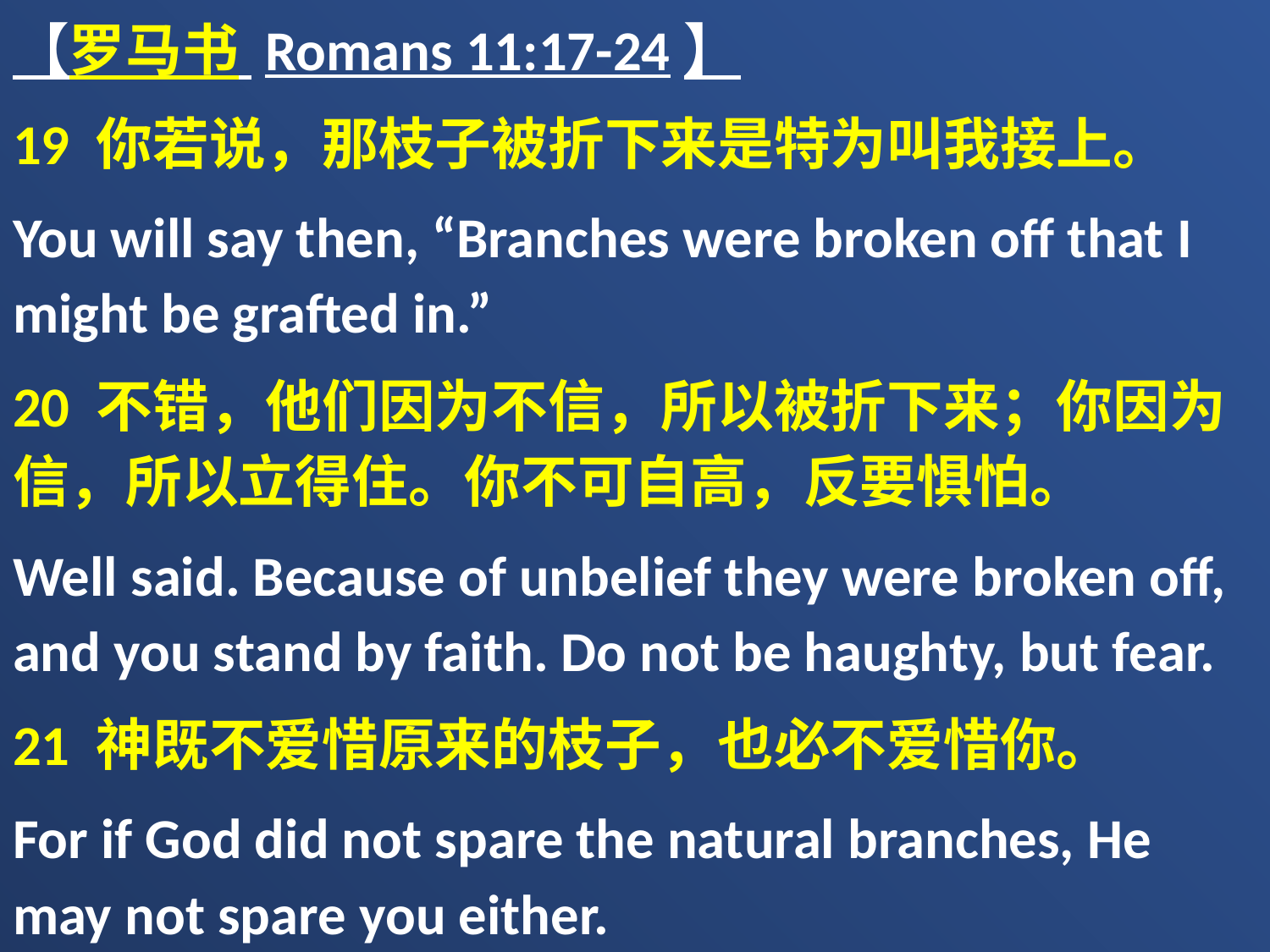

【罗马书 Romans 11:17-24】
19 你若说，那枝子被折下来是特为叫我接上。
You will say then, “Branches were broken off that I might be grafted in.”
20 不错，他们因为不信，所以被折下来；你因为信，所以立得住。你不可自高，反要惧怕。
Well said. Because of unbelief they were broken off, and you stand by faith. Do not be haughty, but fear.
21 神既不爱惜原来的枝子，也必不爱惜你。
For if God did not spare the natural branches, He may not spare you either.